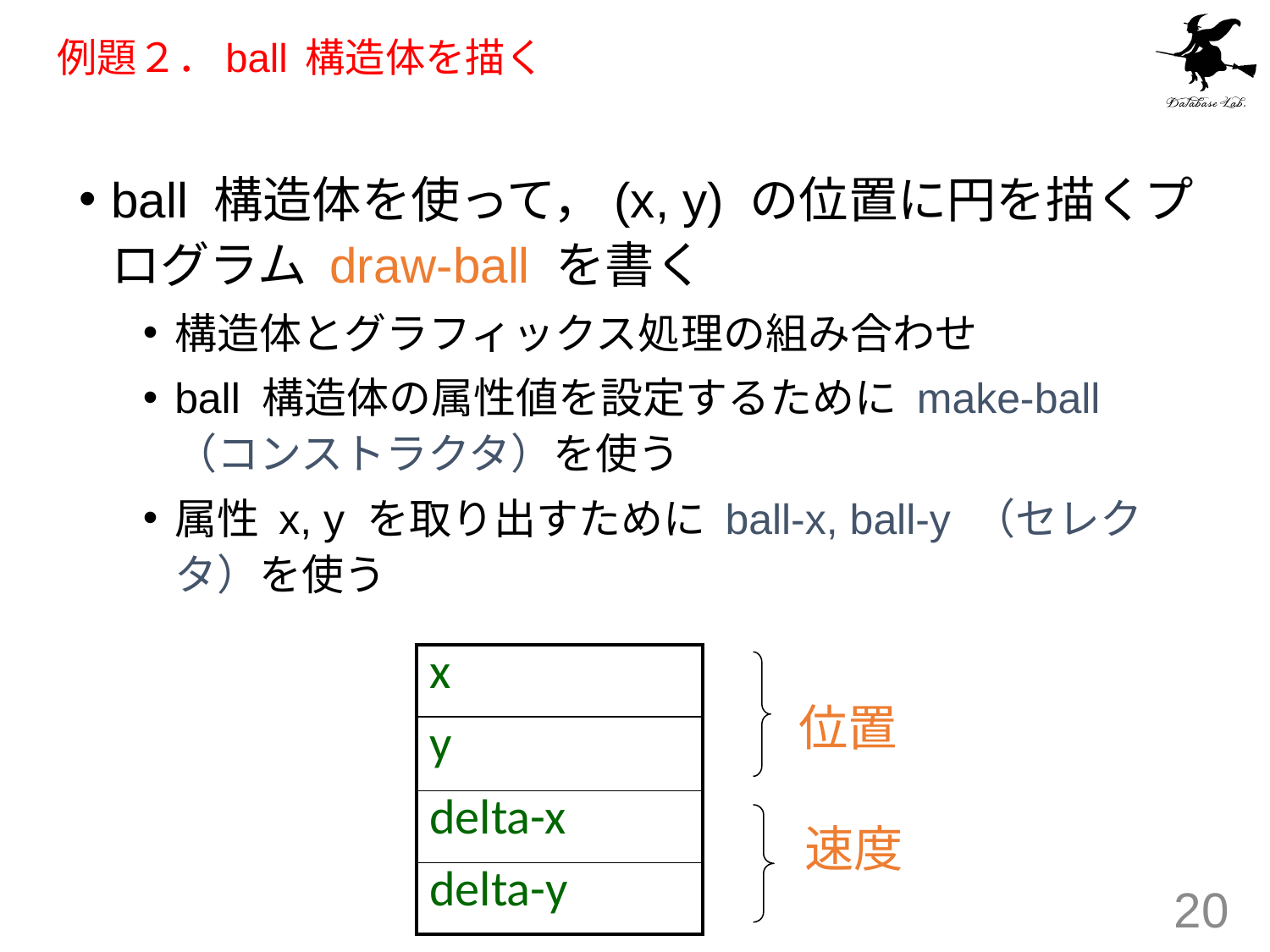

# 例題２．ball 構造体を描く
ball 構造体を使って，(x, y) の位置に円を描くプログラム draw-ball を書く
構造体とグラフィックス処理の組み合わせ
ball 構造体の属性値を設定するために make-ball （コンストラクタ）を使う
属性 x, y を取り出すために ball-x, ball-y （セレクタ）を使う

| x |
| --- |
| y |
| delta-x |
| delta-y |

位置

速度
20